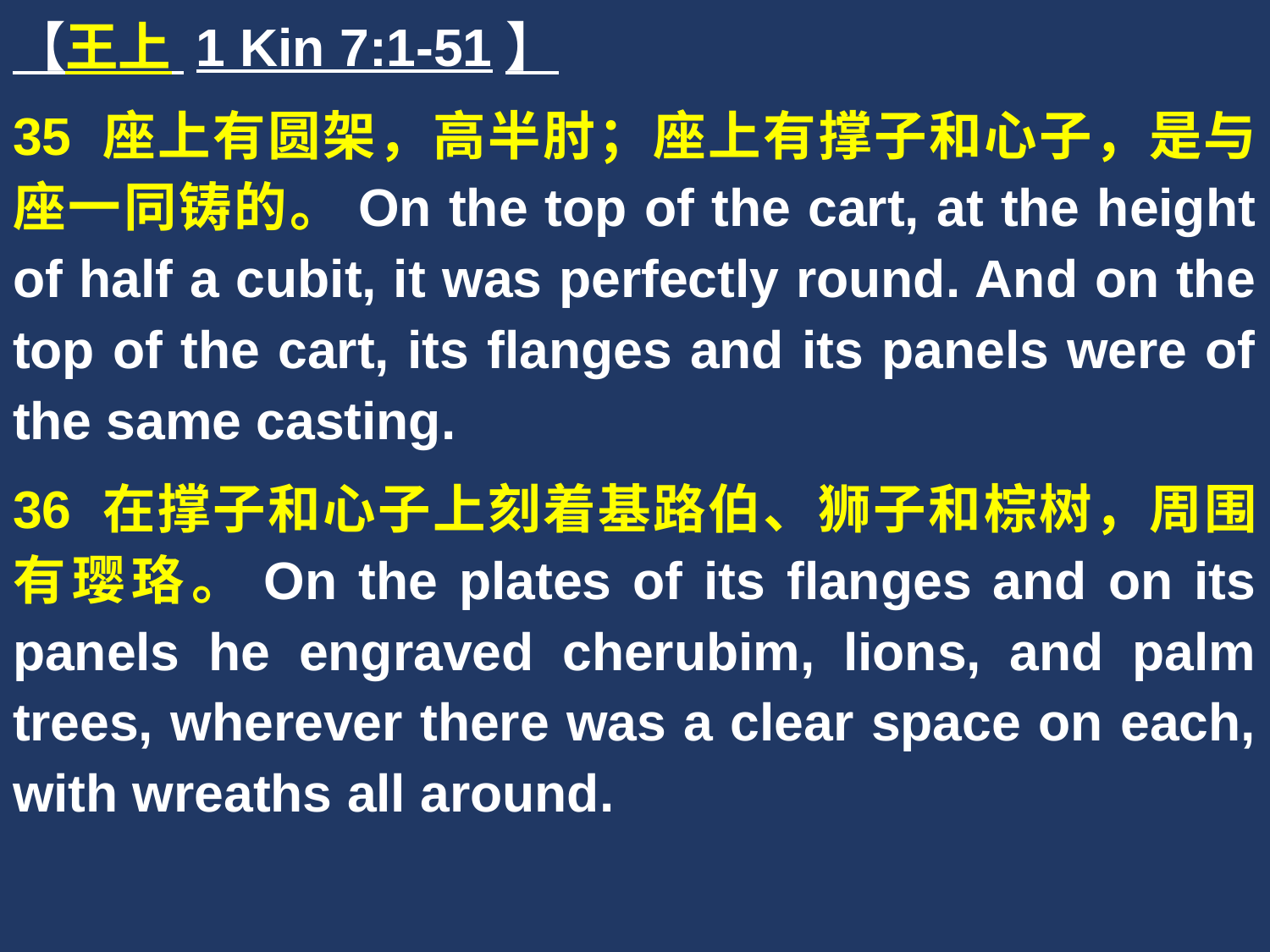

【王上 1 Kin 7:1-51】
35 座上有圆架，高半肘；座上有撑子和心子，是与座一同铸的。On the top of the cart, at the height of half a cubit, it was perfectly round. And on the top of the cart, its flanges and its panels were of the same casting.
36 在撑子和心子上刻着基路伯、狮子和棕树，周围有璎珞。On the plates of its flanges and on its panels he engraved cherubim, lions, and palm trees, wherever there was a clear space on each, with wreaths all around.